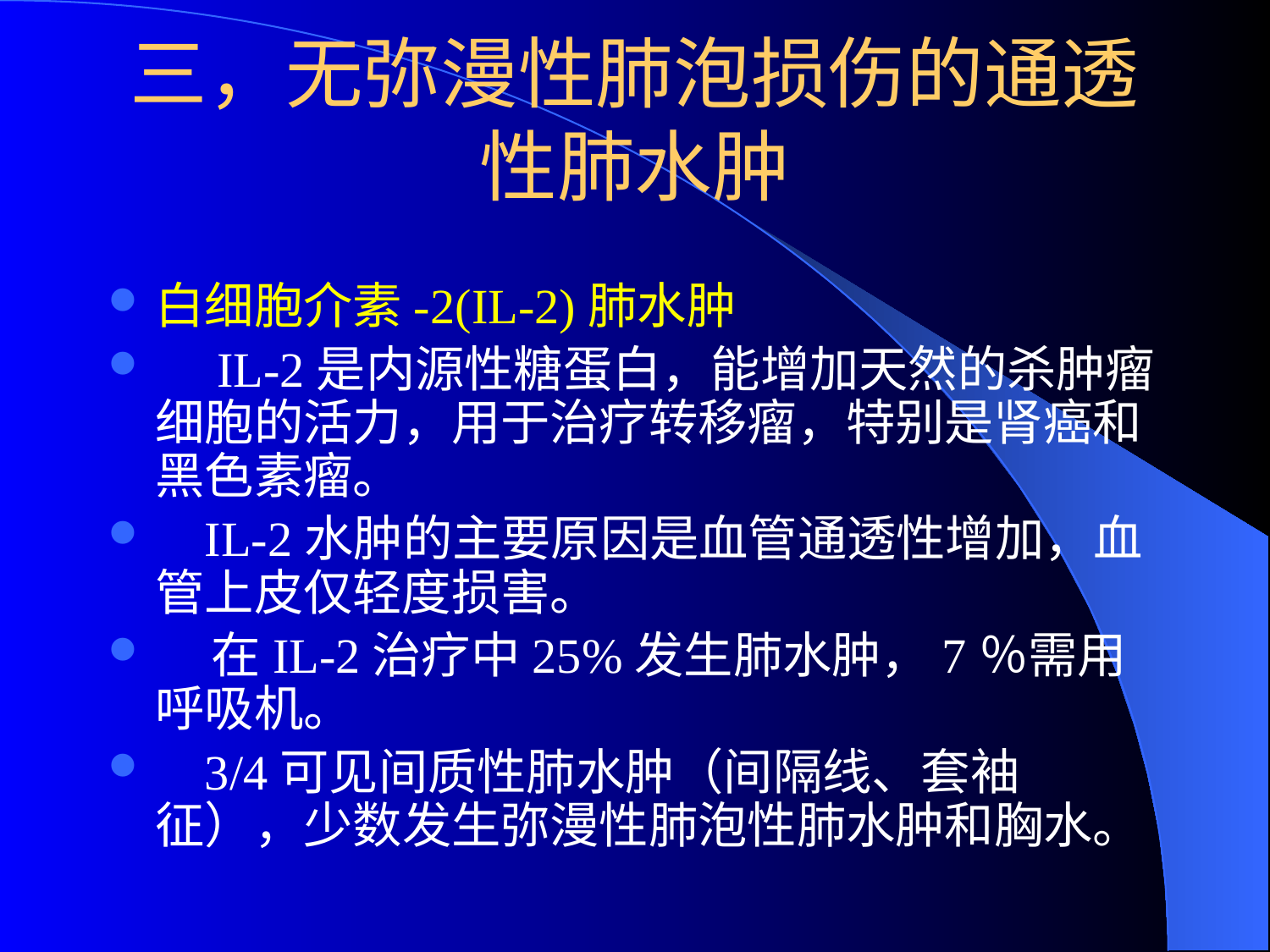

# 三，无弥漫性肺泡损伤的通透性肺水肿
白细胞介素-2(IL-2)肺水肿
     IL-2是内源性糖蛋白，能增加天然的杀肿瘤细胞的活力，用于治疗转移瘤，特别是肾癌和黑色素瘤。
    IL-2水肿的主要原因是血管通透性增加，血管上皮仅轻度损害。
    在IL-2治疗中25%发生肺水肿，7％需用呼吸机。
    3/4可见间质性肺水肿（间隔线、套袖征），少数发生弥漫性肺泡性肺水肿和胸水。